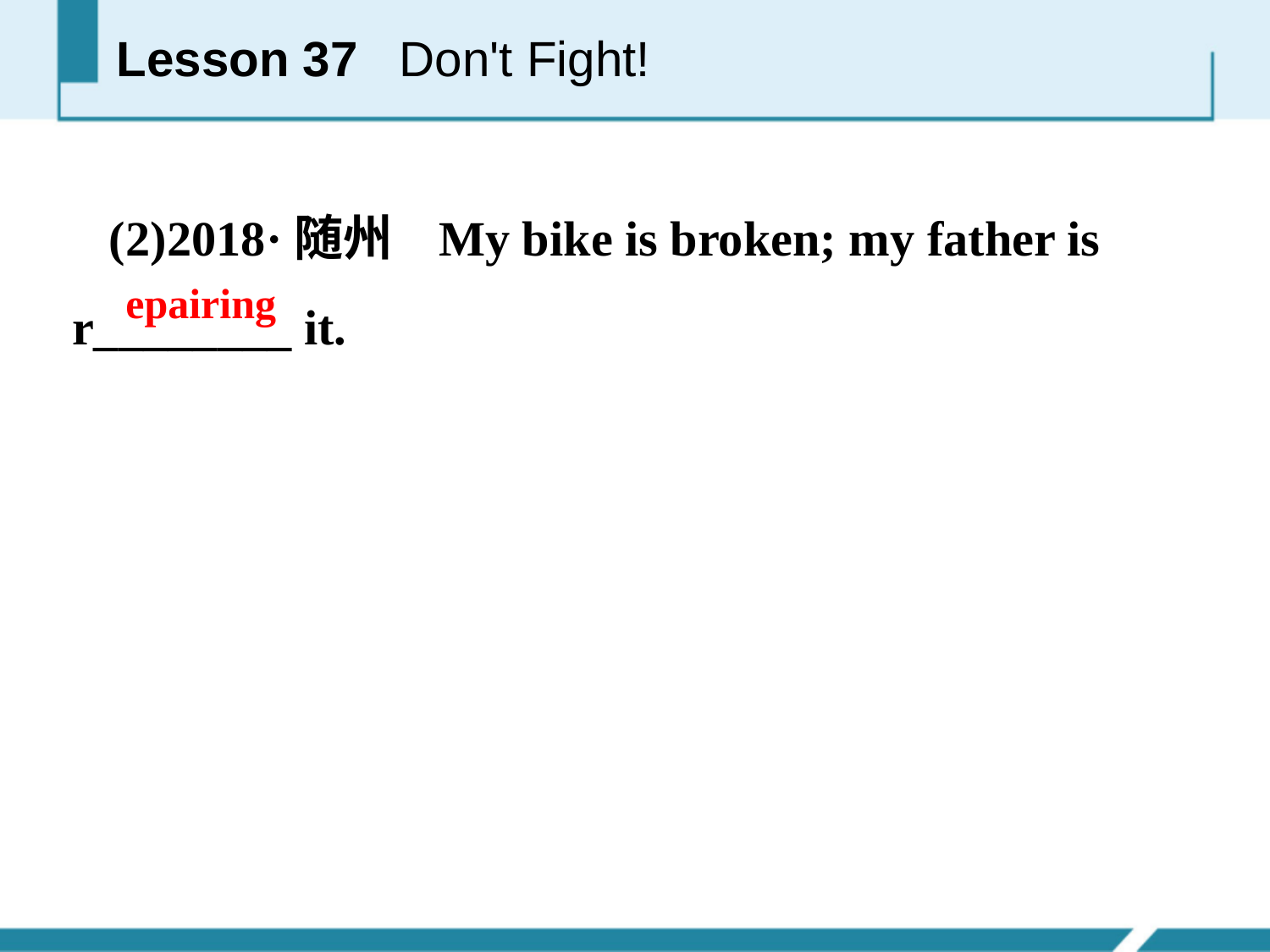

(2)2018·随州   My bike is broken; my father is r________ it.
epairing